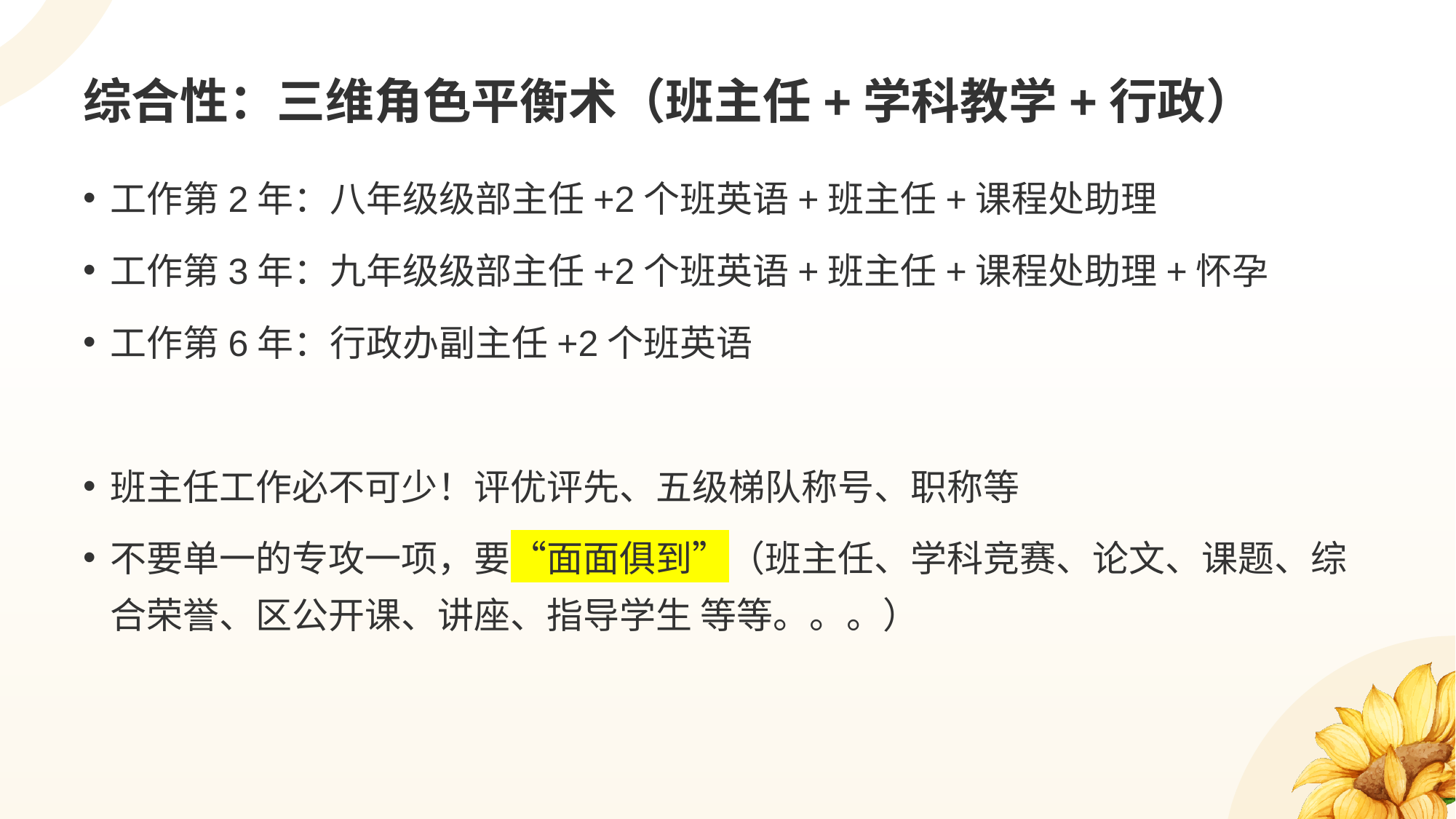

# 综合性：三维角色平衡术（班主任+学科教学+行政）
工作第2年：八年级级部主任+2个班英语+班主任+课程处助理
工作第3年：九年级级部主任+2个班英语+班主任+课程处助理+怀孕
工作第6年：行政办副主任+2个班英语

班主任工作必不可少！评优评先、五级梯队称号、职称等
不要单一的专攻一项，要“面面俱到”（班主任、学科竞赛、论文、课题、综合荣誉、区公开课、讲座、指导学生 等等。。。）